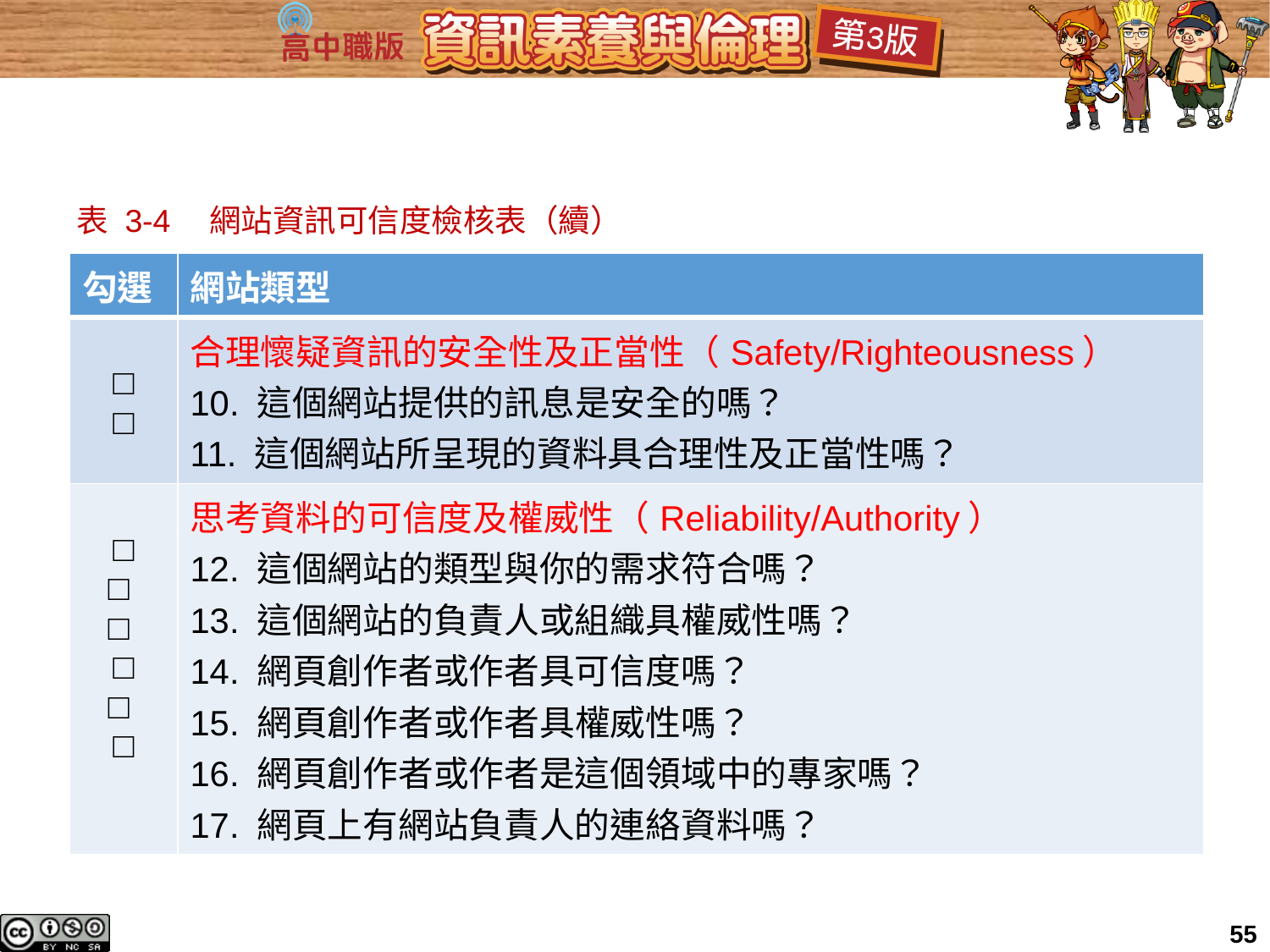

# 表 3-4　網站資訊可信度檢核表（續）
| 勾選 | 網站類型 |
| --- | --- |
| □ □ | 合理懷疑資訊的安全性及正當性（Safety/Righteousness） 10. 這個網站提供的訊息是安全的嗎？ 11. 這個網站所呈現的資料具合理性及正當性嗎？ |
| □ □ □ □ □ □ | 思考資料的可信度及權威性（Reliability/Authority） 12. 這個網站的類型與你的需求符合嗎？ 13. 這個網站的負責人或組織具權威性嗎？ 14. 網頁創作者或作者具可信度嗎？ 15. 網頁創作者或作者具權威性嗎？ 16. 網頁創作者或作者是這個領域中的專家嗎？ 17. 網頁上有網站負責人的連絡資料嗎？ |
55